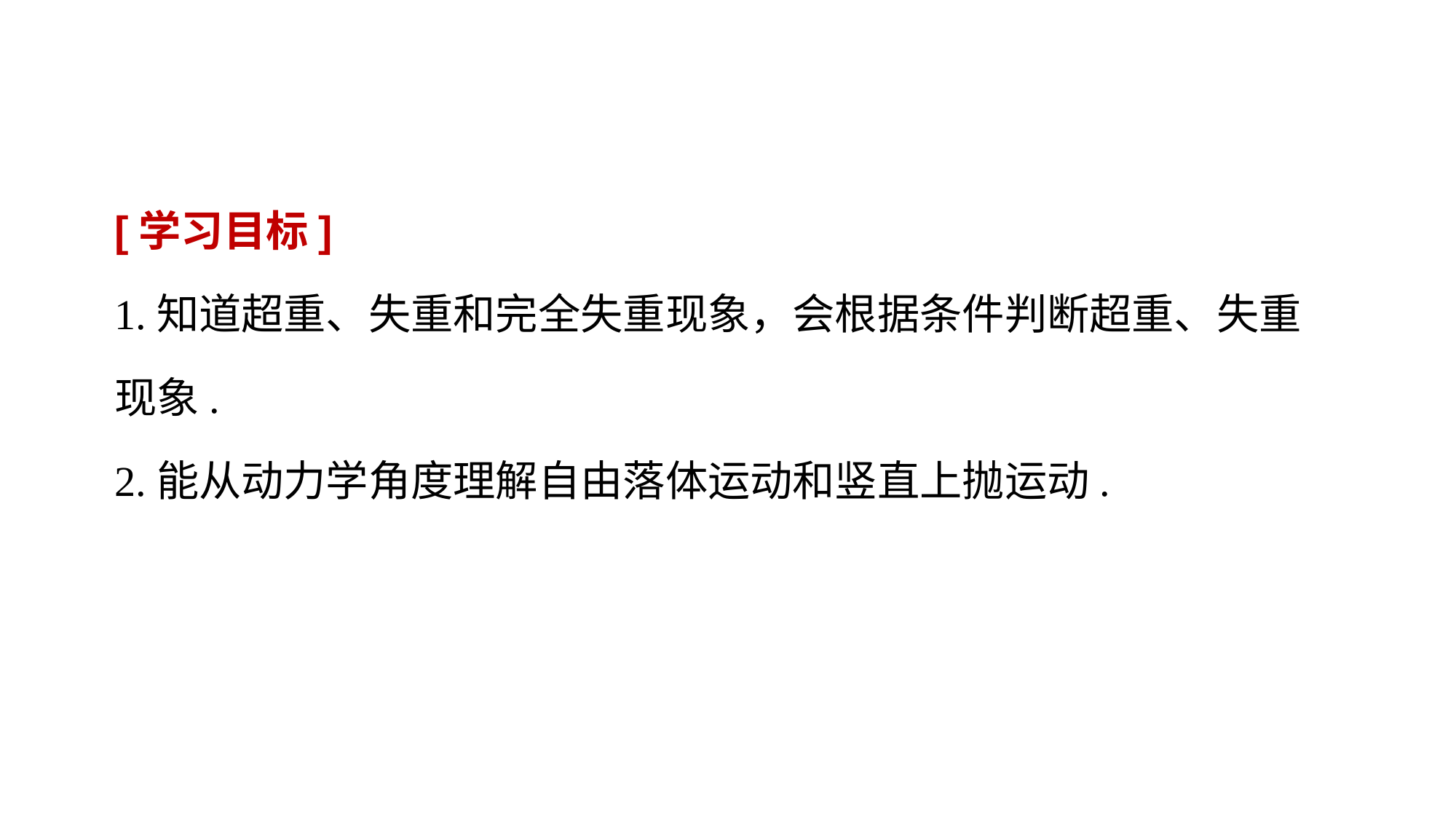

[学习目标]
1.知道超重、失重和完全失重现象，会根据条件判断超重、失重现象.
2.能从动力学角度理解自由落体运动和竖直上抛运动.